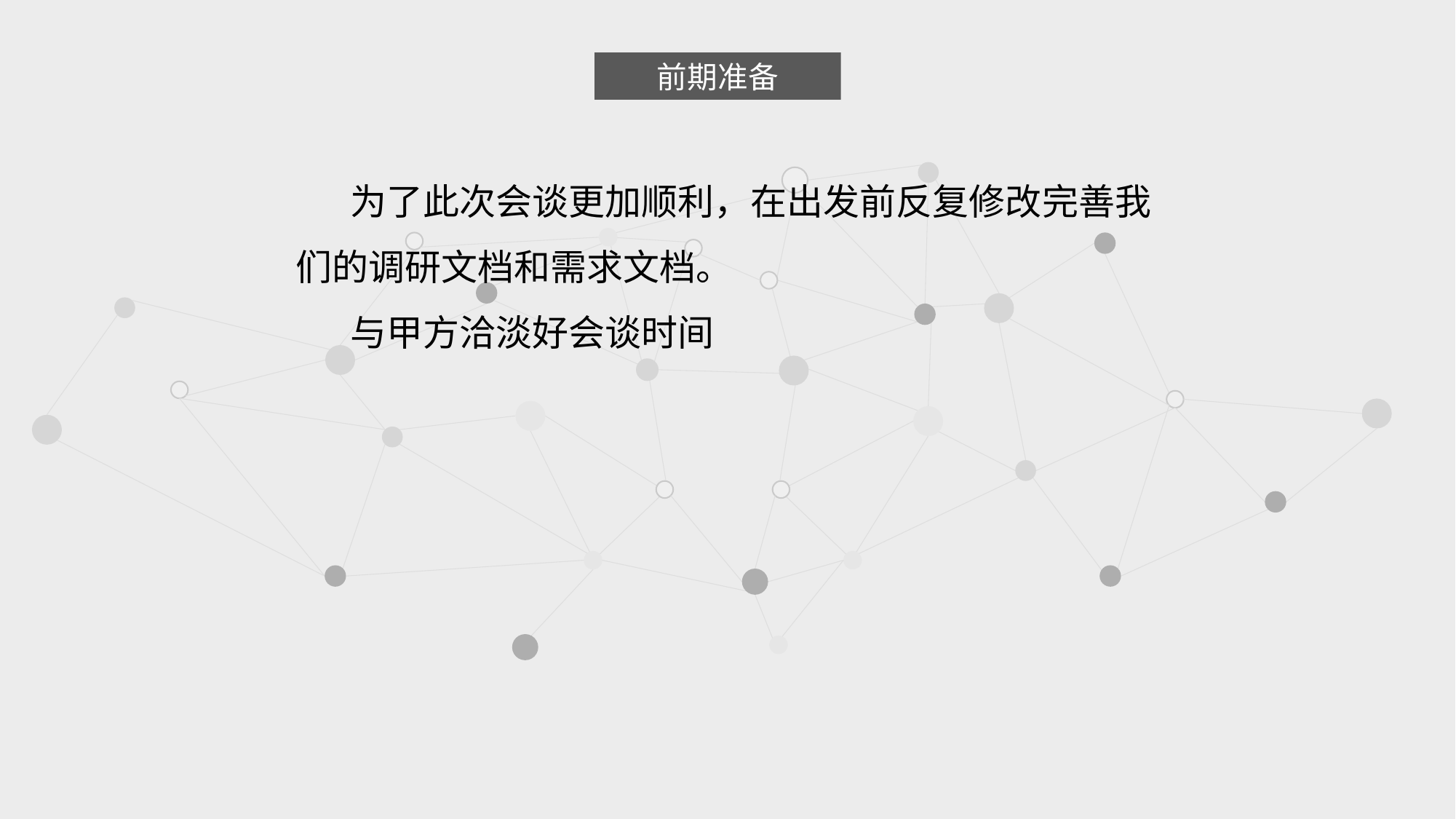

前期准备
为了此次会谈更加顺利，在出发前反复修改完善我们的调研文档和需求文档。
与甲方洽淡好会谈时间